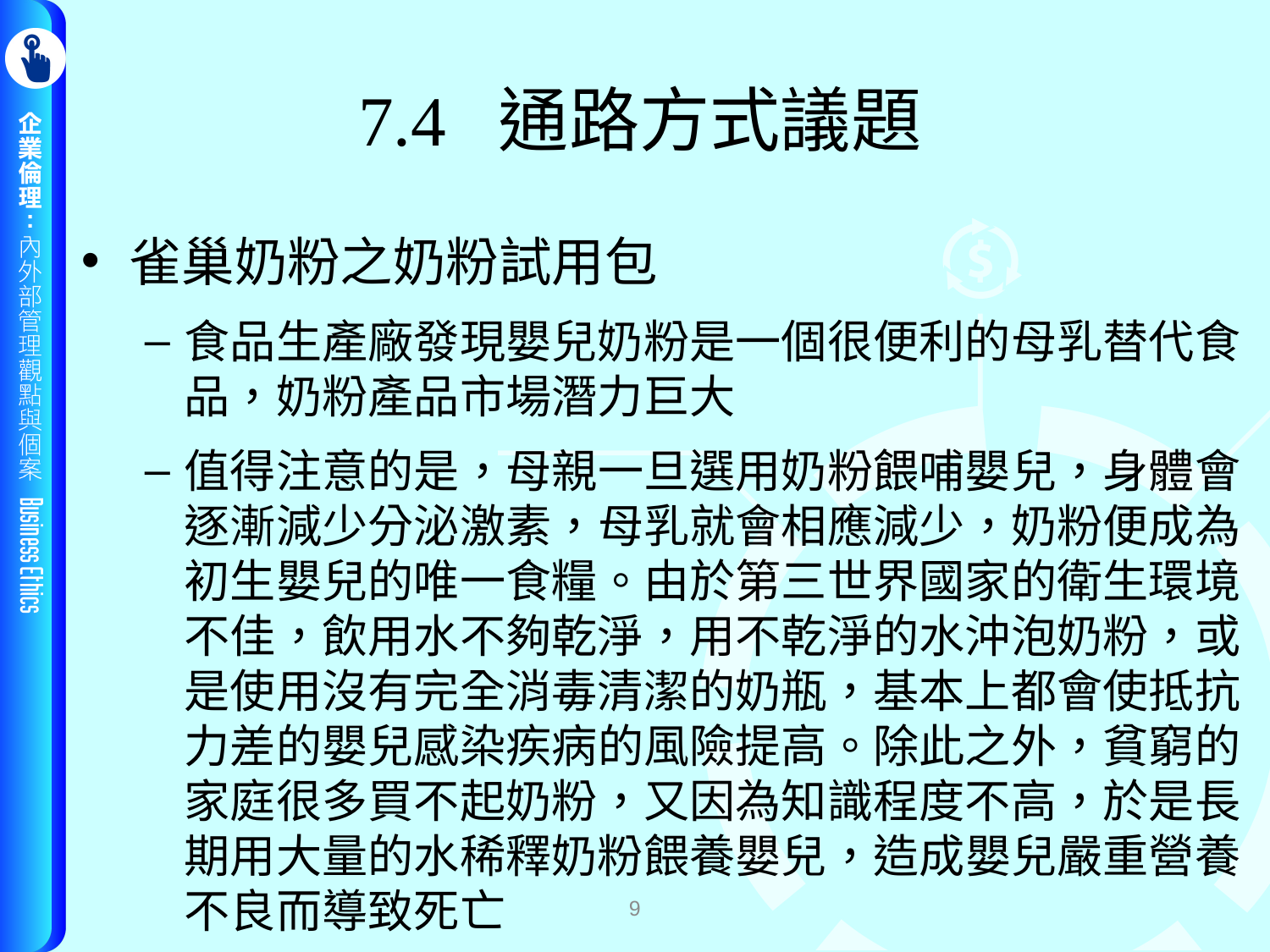

# 7.4  通路方式議題
雀巢奶粉之奶粉試用包
食品生產廠發現嬰兒奶粉是一個很便利的母乳替代食品，奶粉產品市場潛力巨大
值得注意的是，母親一旦選用奶粉餵哺嬰兒，身體會逐漸減少分泌激素，母乳就會相應減少，奶粉便成為初生嬰兒的唯一食糧。由於第三世界國家的衛生環境不佳，飲用水不夠乾淨，用不乾淨的水沖泡奶粉，或是使用沒有完全消毒清潔的奶瓶，基本上都會使抵抗力差的嬰兒感染疾病的風險提高。除此之外，貧窮的家庭很多買不起奶粉，又因為知識程度不高，於是長期用大量的水稀釋奶粉餵養嬰兒，造成嬰兒嚴重營養不良而導致死亡
9